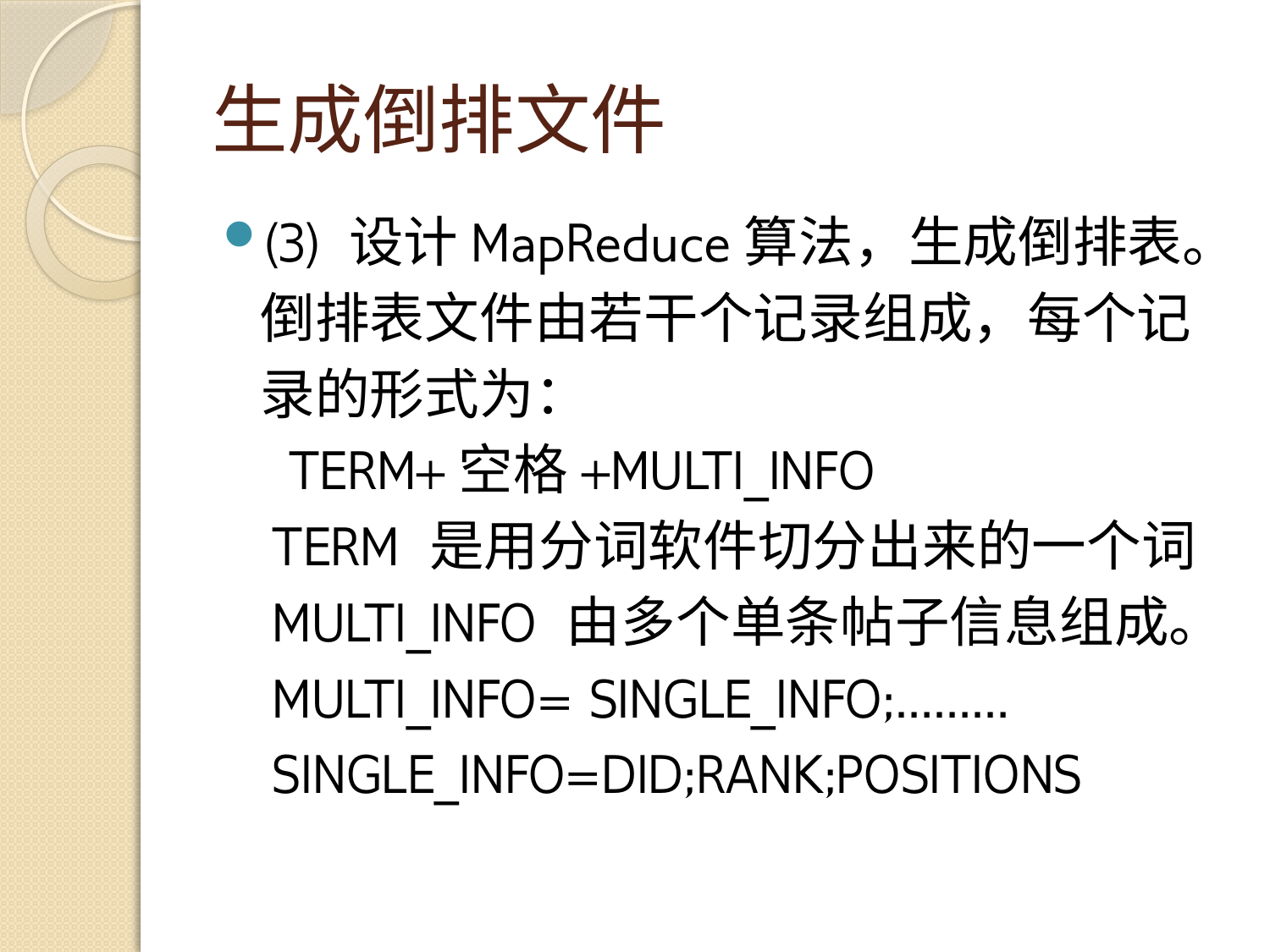

# 生成倒排文件
(3) 设计MapReduce算法，生成倒排表。
  倒排表文件由若干个记录组成，每个记
  录的形式为：
    TERM+空格+MULTI_INFO
   TERM 是用分词软件切分出来的一个词
   MULTI_INFO 由多个单条帖子信息组成。
   MULTI_INFO= SINGLE_INFO;………
   SINGLE_INFO=DID;RANK;POSITIONS